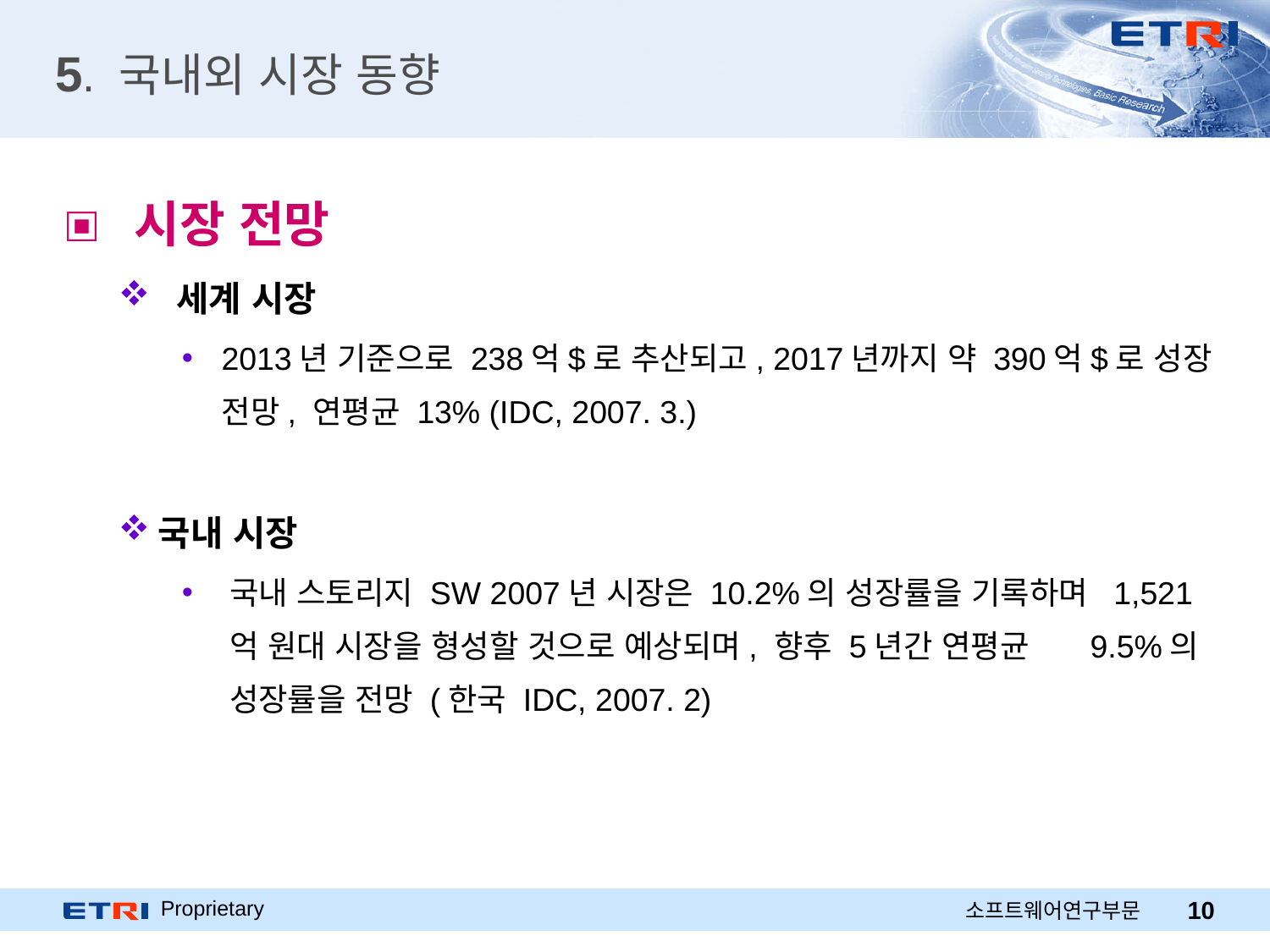

# 5. 국내외 시장 동향
 시장 전망
 세계 시장
2013년 기준으로 238억$로 추산되고, 2017년까지 약 390억$로 성장 전망, 연평균 13% (IDC, 2007. 3.)

국내 시장
국내 스토리지 SW 2007년 시장은 10.2%의 성장률을 기록하며  1,521억 원대 시장을 형성할 것으로 예상되며, 향후 5년간 연평균      9.5%의 성장률을 전망 (한국 IDC, 2007. 2)
10
소프트웨어연구부문